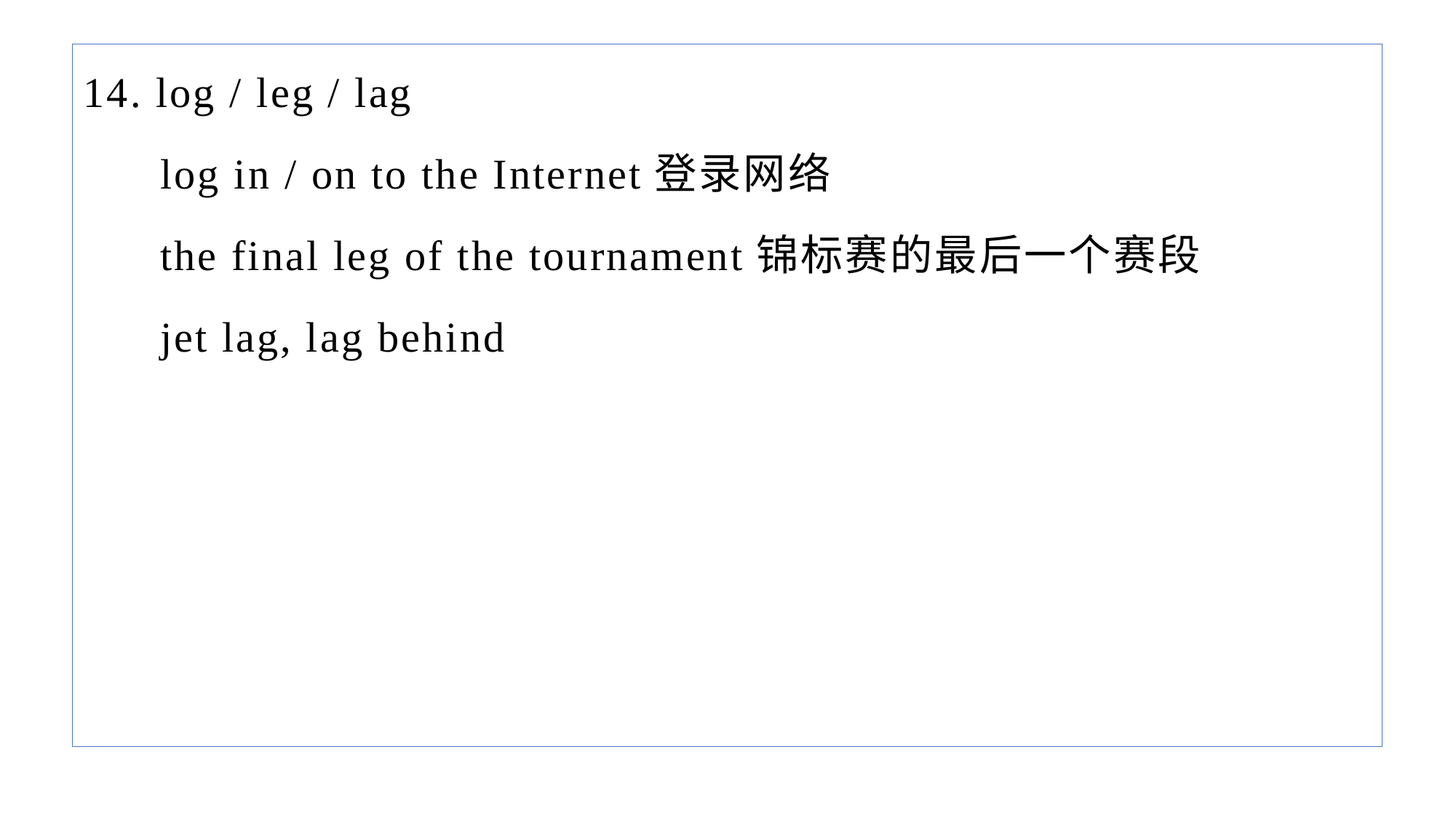

14. log / leg / lag
      log in / on to the Internet登录网络
      the final leg of the tournament锦标赛的最后一个赛段
      jet lag, lag behind